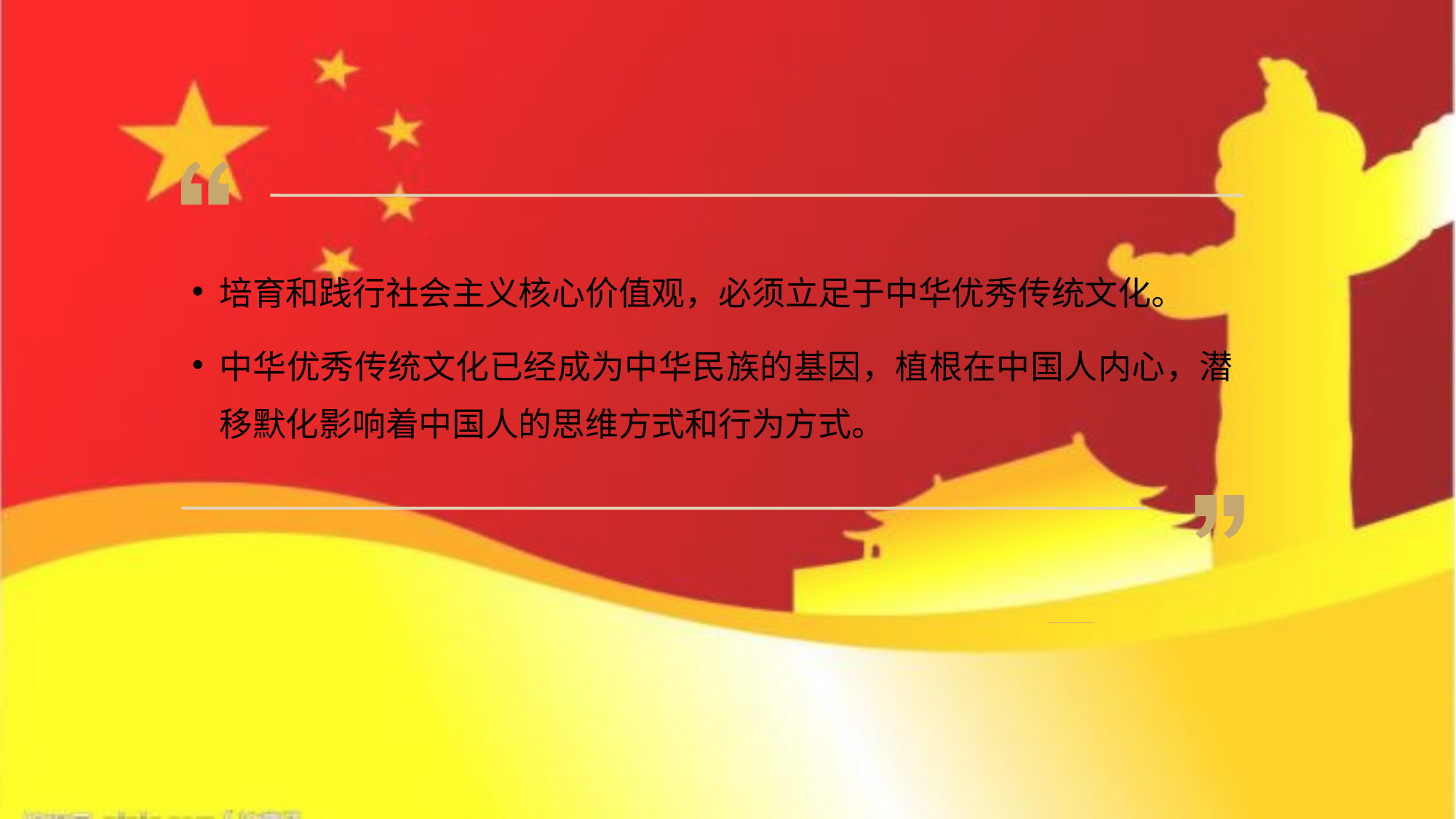

培育和践行社会主义核心价值观，必须立足于中华优秀传统文化。
中华优秀传统文化已经成为中华民族的基因，植根在中国人内心，潜移默化影响着中国人的思维方式和行为方式。